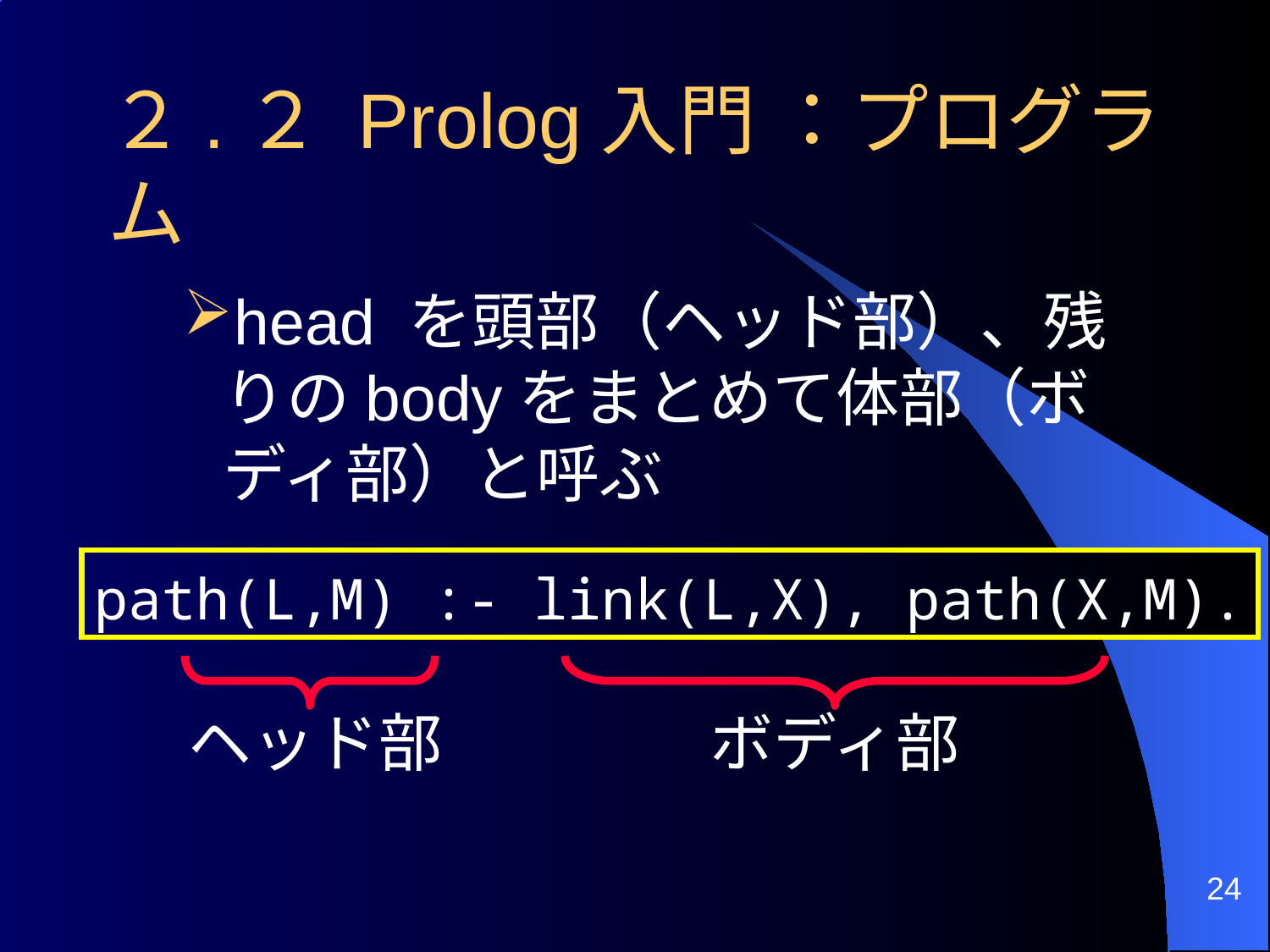

２.２ Prolog入門 ：プログラム
head を頭部（ヘッド部）、残りのbodyをまとめて体部（ボディ部）と呼ぶ

path(L,M) :- link(L,X), path(X,M).

ヘッド部
ボディ部
24